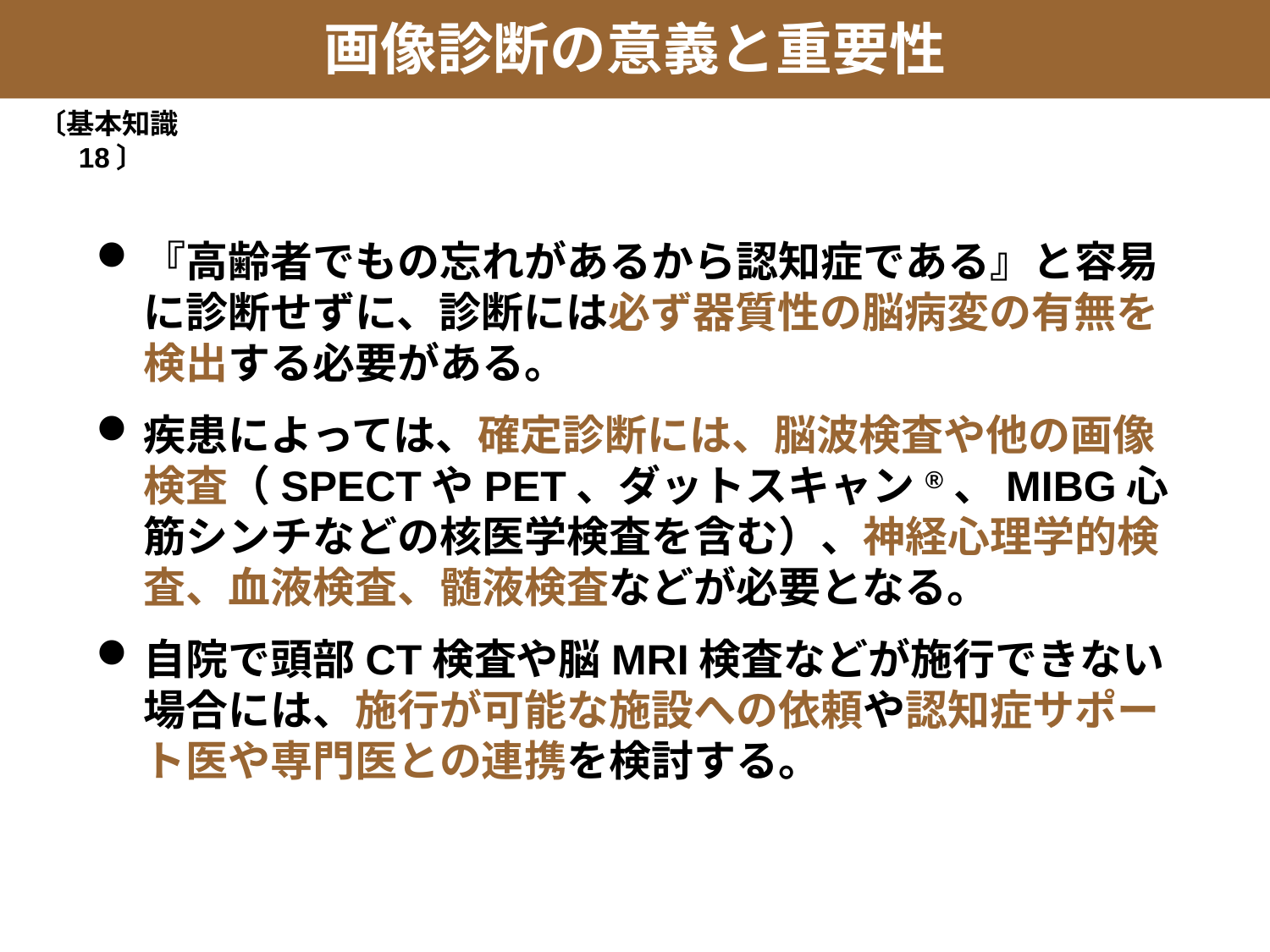

画像診断の意義と重要性
〔基本知識18〕
『高齢者でもの忘れがあるから認知症である』と容易に診断せずに、診断には必ず器質性の脳病変の有無を検出する必要がある。
疾患によっては、確定診断には、脳波検査や他の画像検査（SPECTやPET、ダットスキャン®、MIBG心筋シンチなどの核医学検査を含む）、神経心理学的検査、血液検査、髄液検査などが必要となる。
自院で頭部CT検査や脳MRI検査などが施行できない場合には、施行が可能な施設への依頼や認知症サポート医や専門医との連携を検討する。